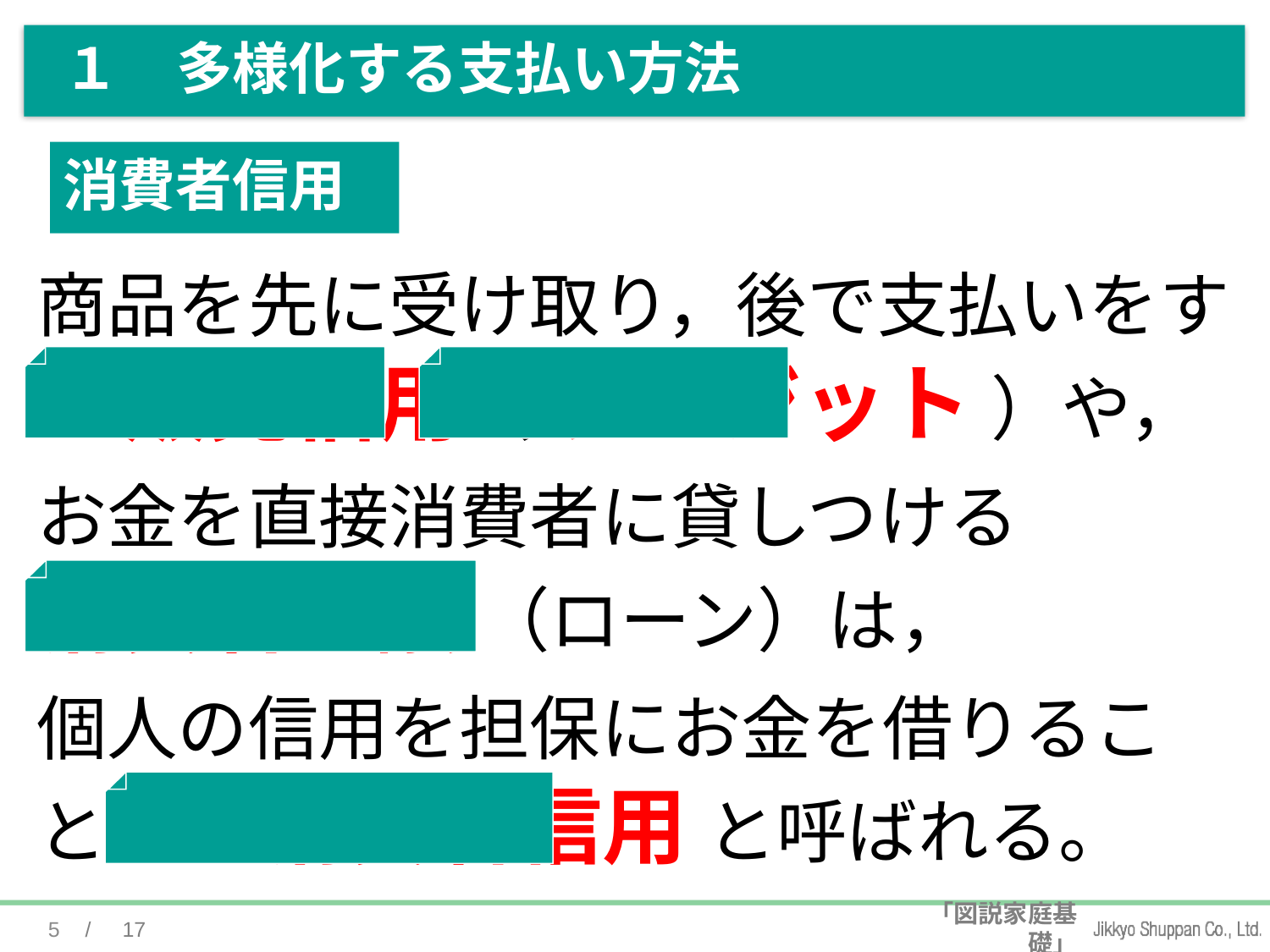

# １　多様化する支払い方法
消費者信用
商品を先に受け取り，後で支払いをする 販売信用（ クレジット ）や，
お金を直接消費者に貸しつける
消費者金融 （ローン）は，
個人の信用を担保にお金を借りることから 消費者信用 と呼ばれる。

5